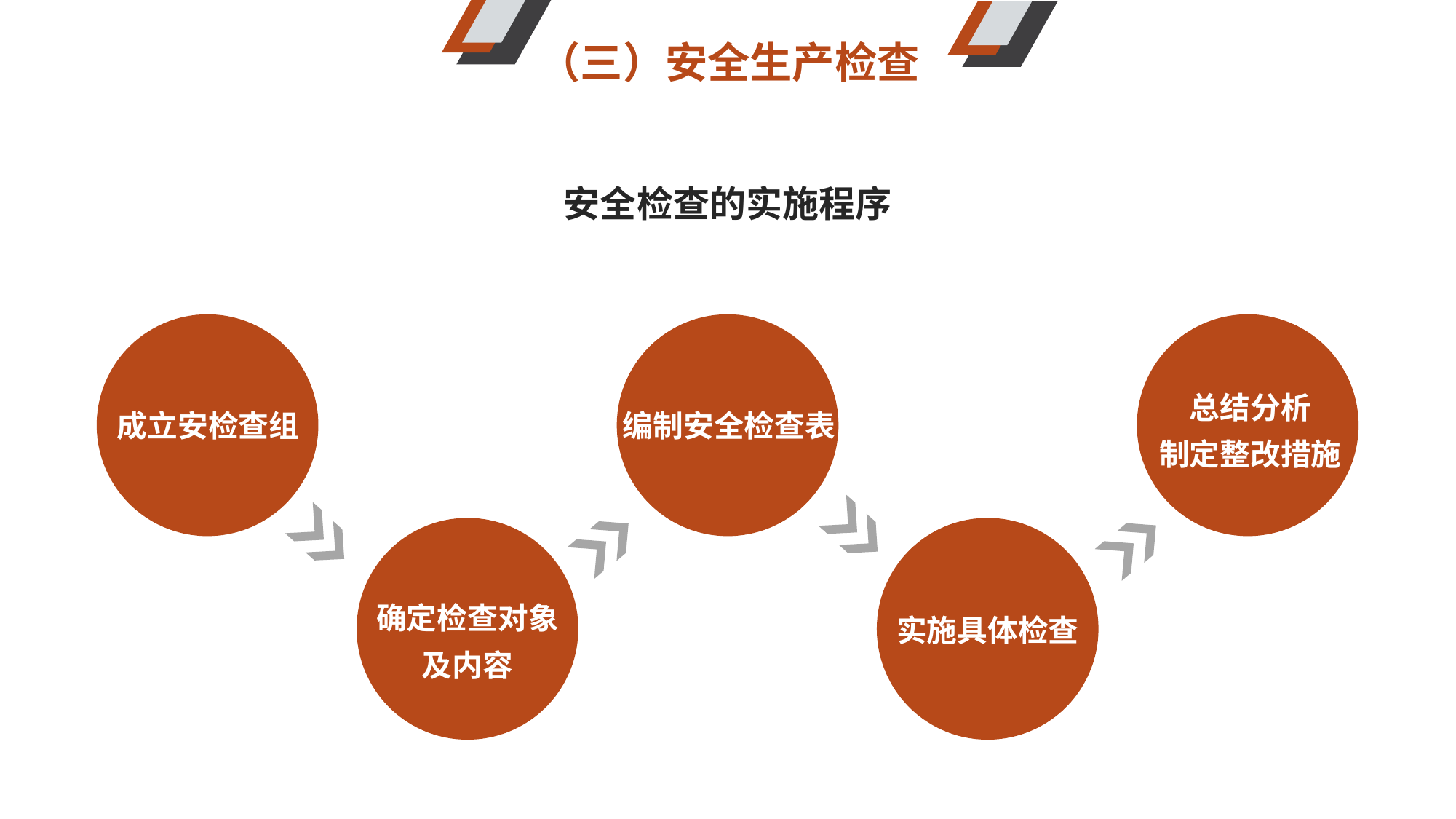

（三）安全生产检查
安全检查的实施程序

总结分析
制定整改措施
编制安全检查表
成立安检查组

确定检查对象及内容
实施具体检查